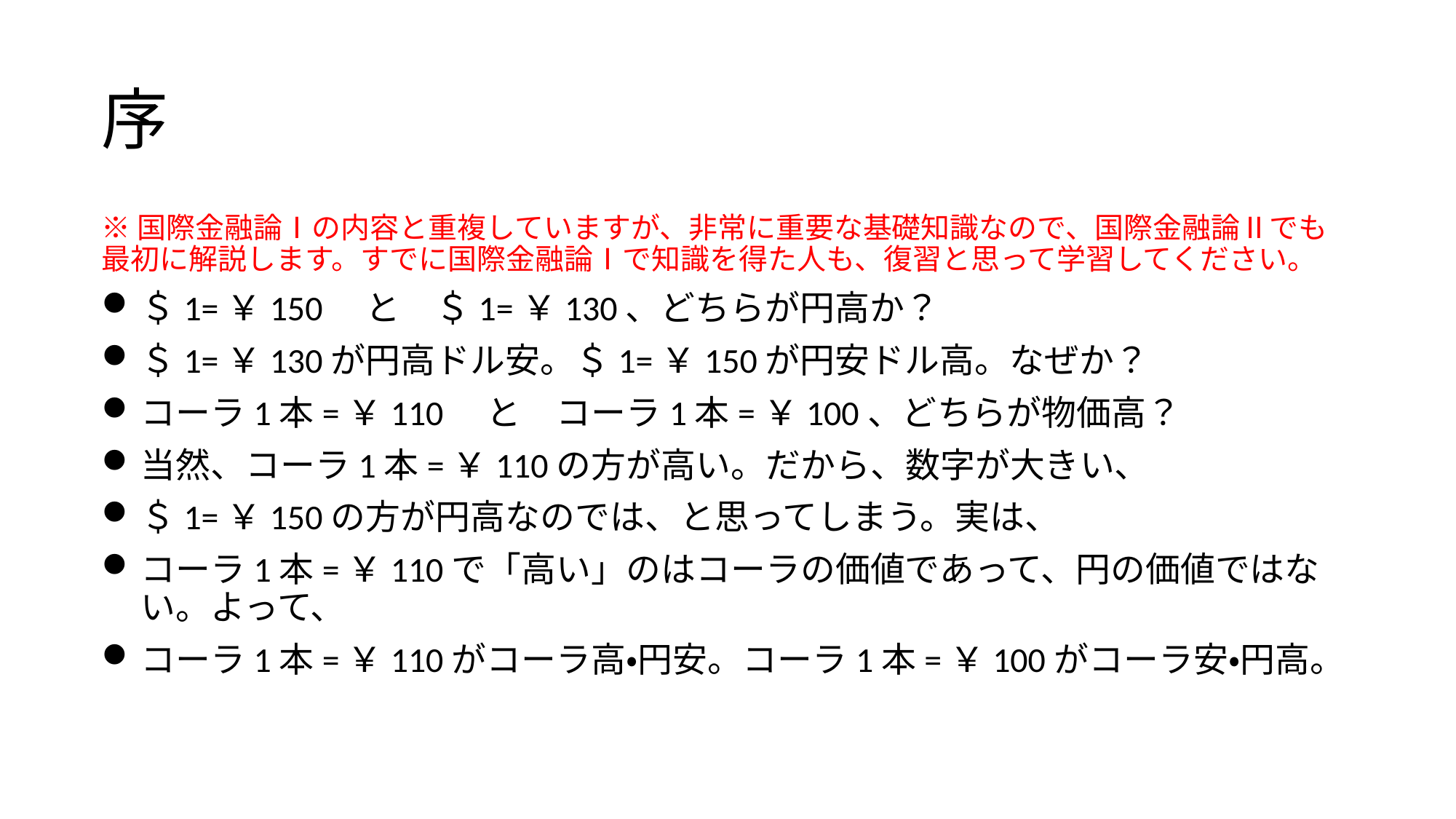

# 序
※国際金融論Ⅰの内容と重複していますが、非常に重要な基礎知識なので、国際金融論Ⅱでも最初に解説します。すでに国際金融論Ⅰで知識を得た人も、復習と思って学習してください。
＄1=￥150　と　＄1=￥130、どちらが円高か？
＄1=￥130が円高ドル安。＄1=￥150が円安ドル高。なぜか？
コーラ1本=￥110　と　コーラ1本=￥100、どちらが物価高？
当然、コーラ1本=￥110の方が高い。だから、数字が大きい、
＄1=￥150の方が円高なのでは、と思ってしまう。実は、
コーラ1本=￥110で「高い」のはコーラの価値であって、円の価値ではない。よって、
コーラ1本=￥110がコーラ高・円安。コーラ1本=￥100がコーラ安・円高。